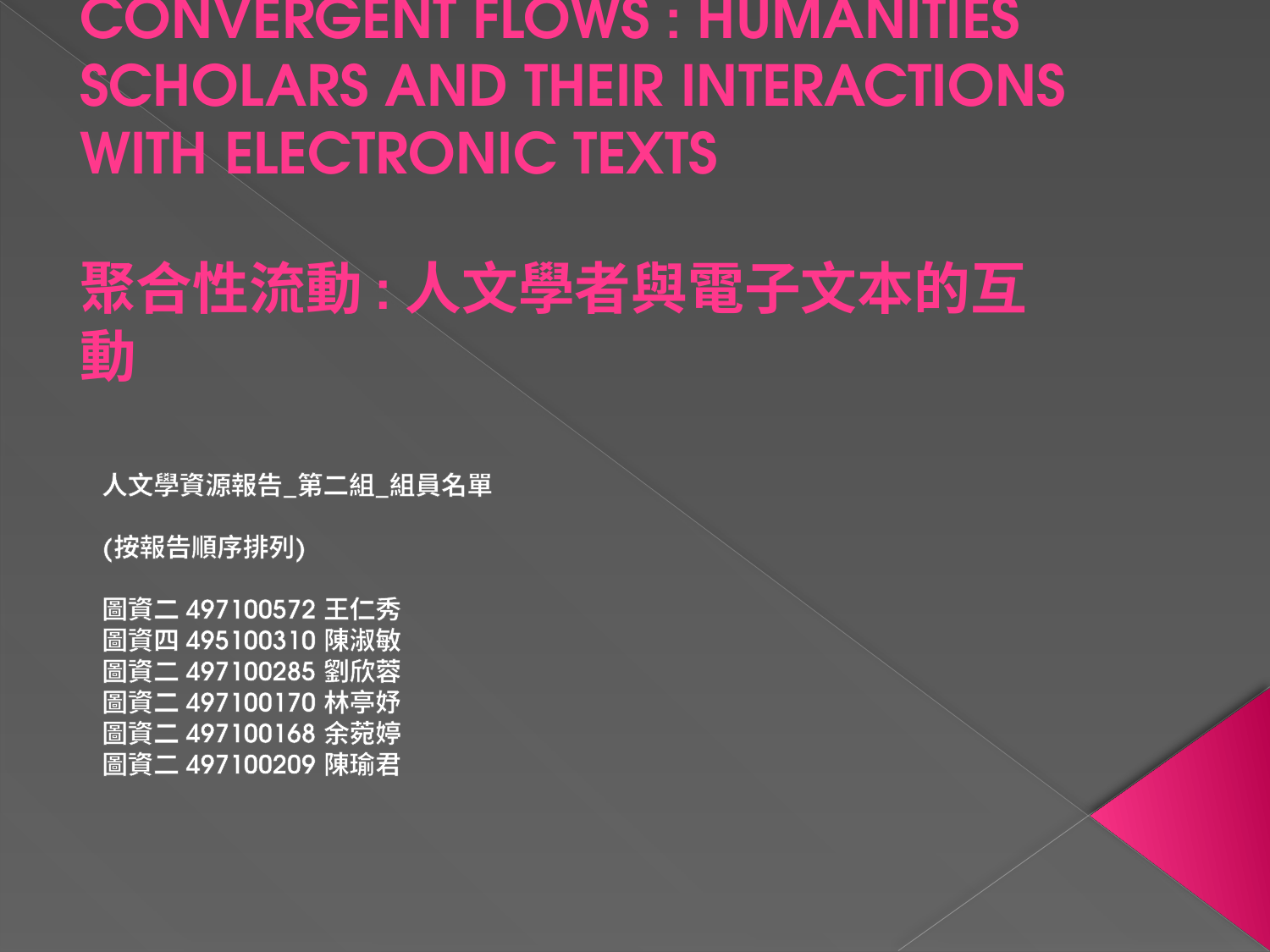

# CONVERGENT FLOWS : HUMANITIES SCHOLARS AND THEIR INTERACTIONS WITH ELECTRONIC TEXTS 聚合性流動:人文學者與電子文本的互動

人文學資源報告_第二組_組員名單

(按報告順序排列)

圖資二 497100572 王仁秀
圖資四 495100310 陳淑敏
圖資二 497100285 劉欣蓉
圖資二 497100170 林亭妤
圖資二 497100168 余菀婷
圖資二 497100209 陳瑜君